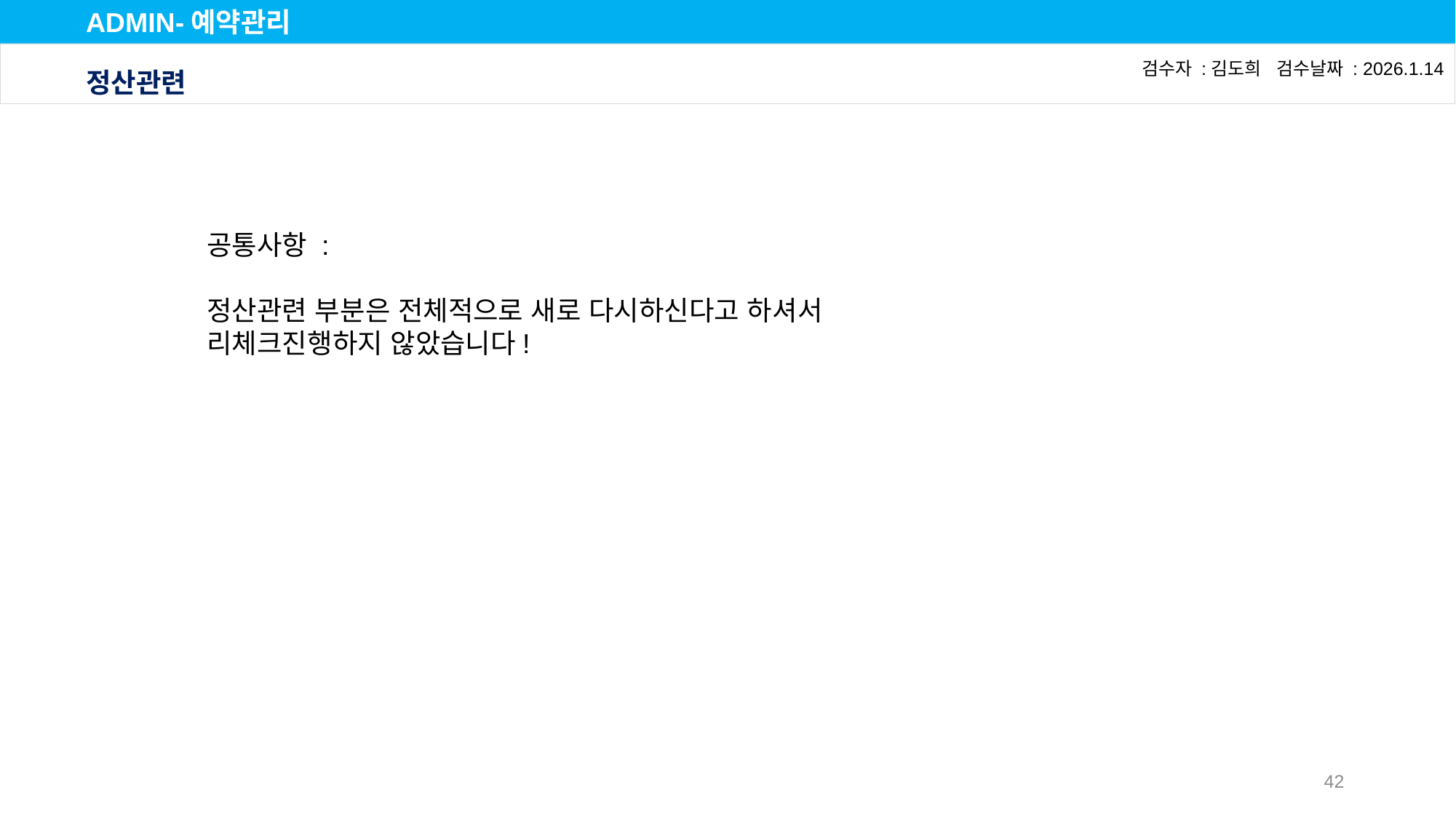

ADMIN-예약관리
정산관련
검수자 :김도희   검수날짜 : 2026.1.14
공통사항 :
정산관련 부분은 전체적으로 새로 다시하신다고 하셔서
리체크진행하지 않았습니다!
42